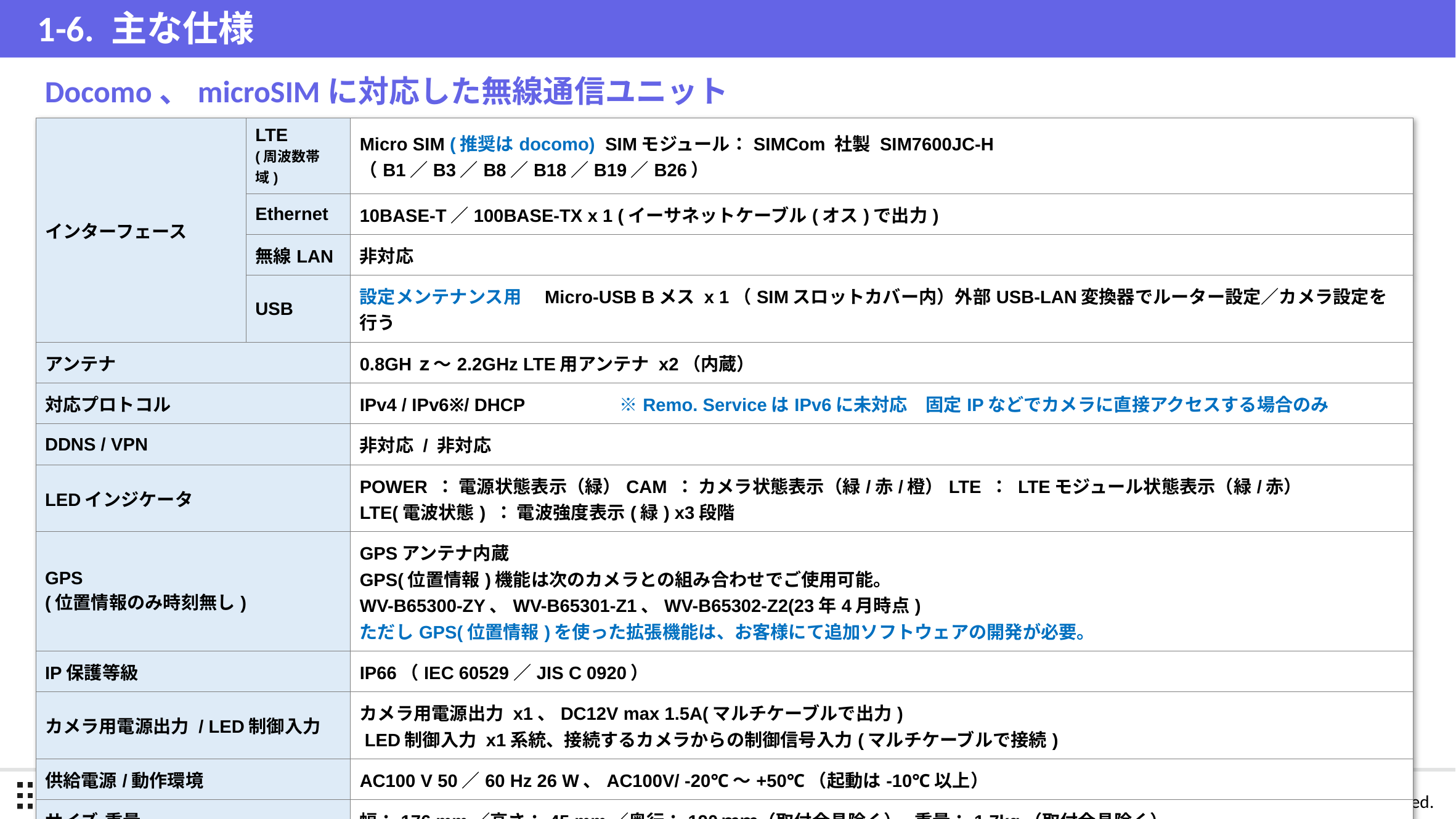

# 1-6. 主な仕様
Docomo、microSIMに対応した無線通信ユニット
| インターフェース | LTE (周波数帯域) | Micro SIM (推奨はdocomo) SIMモジュール：SIMCom 社製 SIM7600JC-H （B1／B3／B8／B18／B19／B26） |
| --- | --- | --- |
|  | Ethernet | 10BASE-T／100BASE-TX x 1 (イーサネットケーブル(オス)で出力) |
|  | 無線LAN | 非対応 |
|  | USB | 設定メンテナンス用　Micro-USB Bメス x 1（SIMスロットカバー内）外部USB-LAN変換器でルーター設定／カメラ設定を行う |
| アンテナ |  | 0.8GHｚ～2.2GHz LTE用アンテナ x2（内蔵） |
| 対応プロトコル |  | IPv4 / IPv6※/ DHCP　　　　　※Remo. ServiceはIPv6に未対応　固定IPなどでカメラに直接アクセスする場合のみ |
| DDNS / VPN |  | 非対応 / 非対応 |
| LEDインジケータ |  | POWER ： 電源状態表示（緑）CAM ： カメラ状態表示（緑/赤/橙）LTE ： LTEモジュール状態表示（緑/赤） LTE(電波状態) ： 電波強度表示(緑) x3段階 |
| GPS (位置情報のみ時刻無し) |  | GPSアンテナ内蔵 GPS(位置情報)機能は次のカメラとの組み合わせでご使用可能。 WV-B65300-ZY、WV-B65301-Z1、WV-B65302-Z2(23年4月時点) ただしGPS(位置情報)を使った拡張機能は、お客様にて追加ソフトウェアの開発が必要。 |
| IP保護等級 |  | IP66（IEC 60529／JIS C 0920） |
| カメラ用電源出力 / LED制御入力 |  | カメラ用電源出力 x1、DC12V max 1.5A(マルチケーブルで出力) LED制御入力 x1系統、接続するカメラからの制御信号入力(マルチケーブルで接続) |
| 供給電源/動作環境 |  | AC100 V 50／60 Hz 26 W、AC100V/ -20℃～+50℃（起動は-10℃以上） |
| サイズ・重量 |  | 幅：176 mm／高さ：45 mm／奥行：190ｍｍ（取付金具除く） 重量：1.7kg（取付金具除く） |
| 内容品 |  | LTE無線通信ユニット本体（電源AC100V用防雨型２芯プラグ、5m）、クランプ固定金具、外部I/O防水コネクター（プラグ側） |